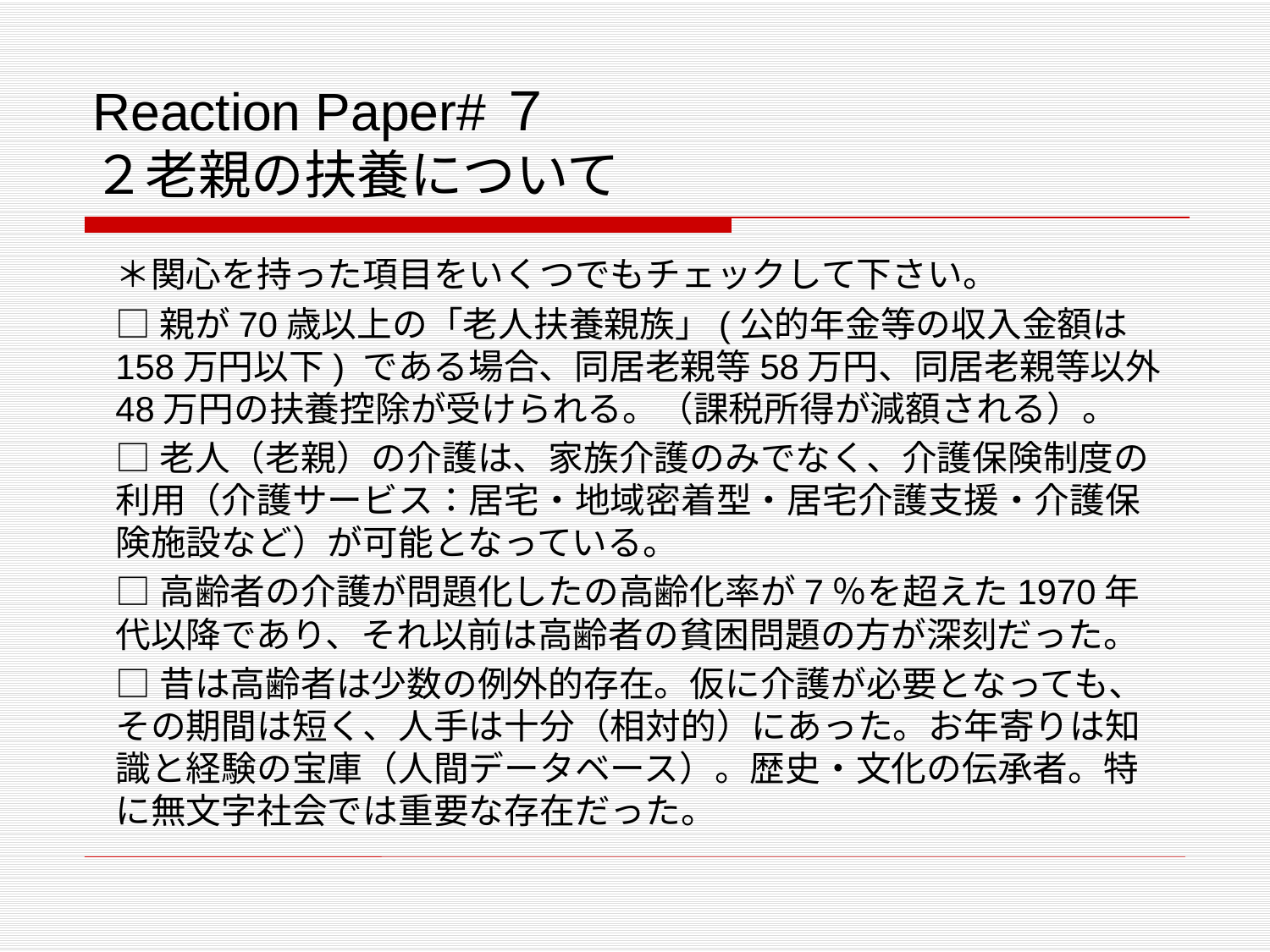

# Reaction Paper#７ ２老親の扶養について
＊関心を持った項目をいくつでもチェックして下さい。
□親が70歳以上の「老人扶養親族」(公的年金等の収入金額は158万円以下) である場合、同居老親等58万円、同居老親等以外48万円の扶養控除が受けられる。（課税所得が減額される）。
□老人（老親）の介護は、家族介護のみでなく、介護保険制度の利用（介護サービス：居宅・地域密着型・居宅介護支援・介護保険施設など）が可能となっている。
□高齢者の介護が問題化したの高齢化率が7％を超えた1970年代以降であり、それ以前は高齢者の貧困問題の方が深刻だった。
□昔は高齢者は少数の例外的存在。仮に介護が必要となっても、その期間は短く、人手は十分（相対的）にあった。お年寄りは知識と経験の宝庫（人間データベース）。歴史・文化の伝承者。特に無文字社会では重要な存在だった。